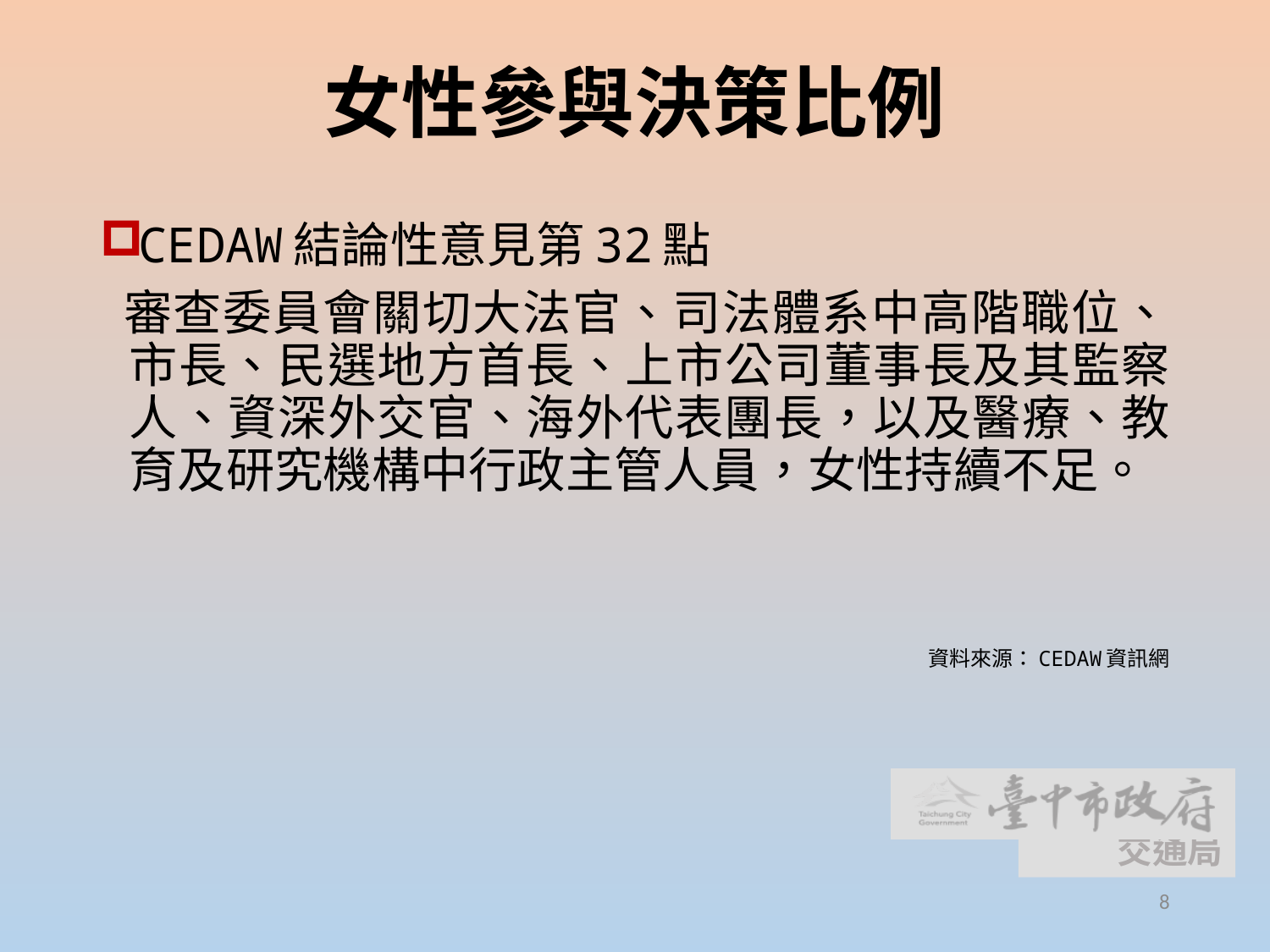

8
# 女性參與決策比例
CEDAW結論性意見第32點
 審查委員會關切大法官、司法體系中高階職位、市長、民選地方首長、上市公司董事長及其監察人、資深外交官、海外代表團長，以及醫療、教育及研究機構中行政主管人員，女性持續不足。

資料來源：CEDAW資訊網